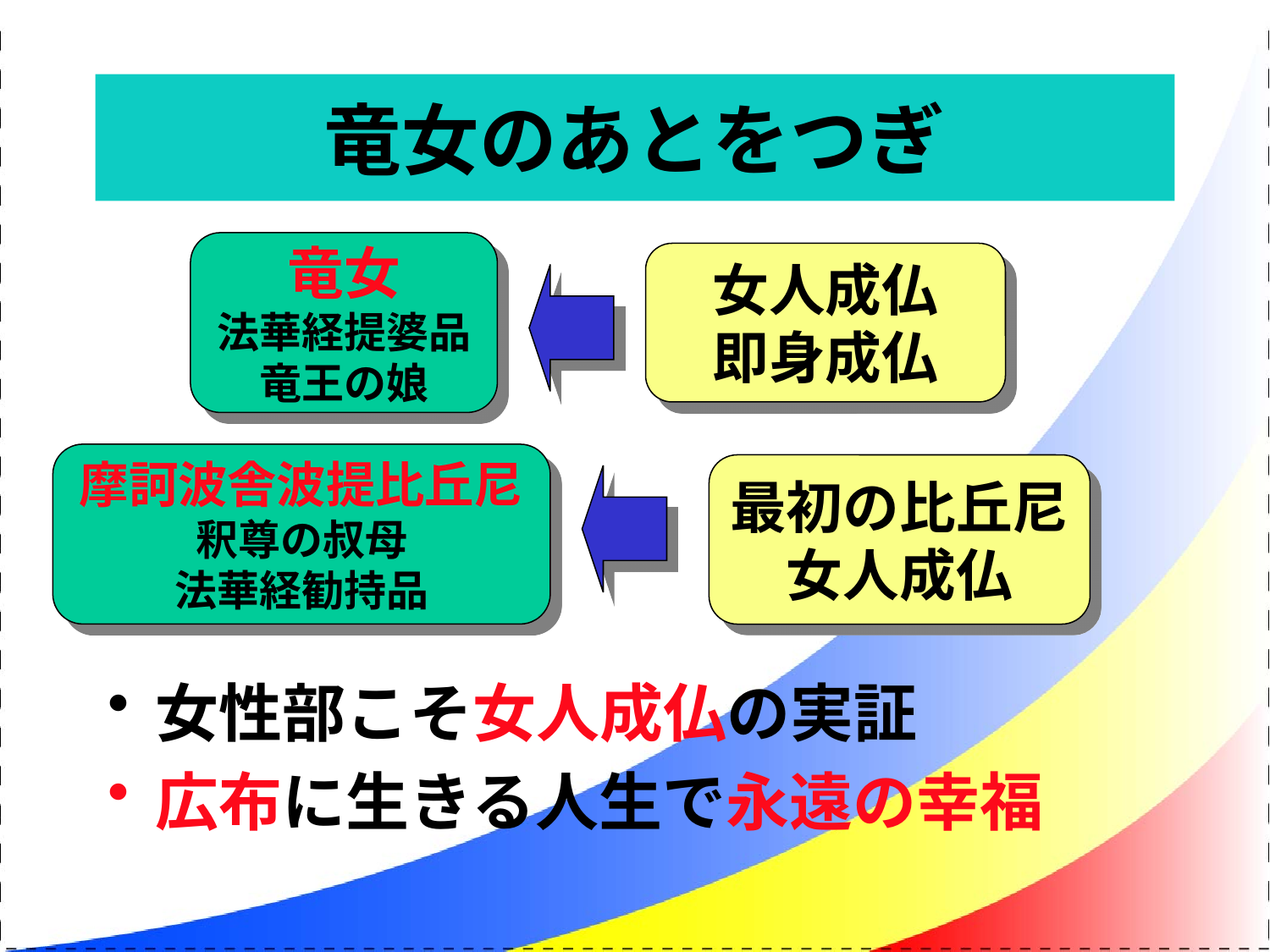

# 竜女のあとをつぎ
竜女
法華経提婆品
竜王の娘
女人成仏
即身成仏

摩訶波舎波提比丘尼
釈尊の叔母
法華経勧持品
最初の比丘尼
女人成仏

女性部こそ女人成仏の実証
広布に生きる人生で永遠の幸福